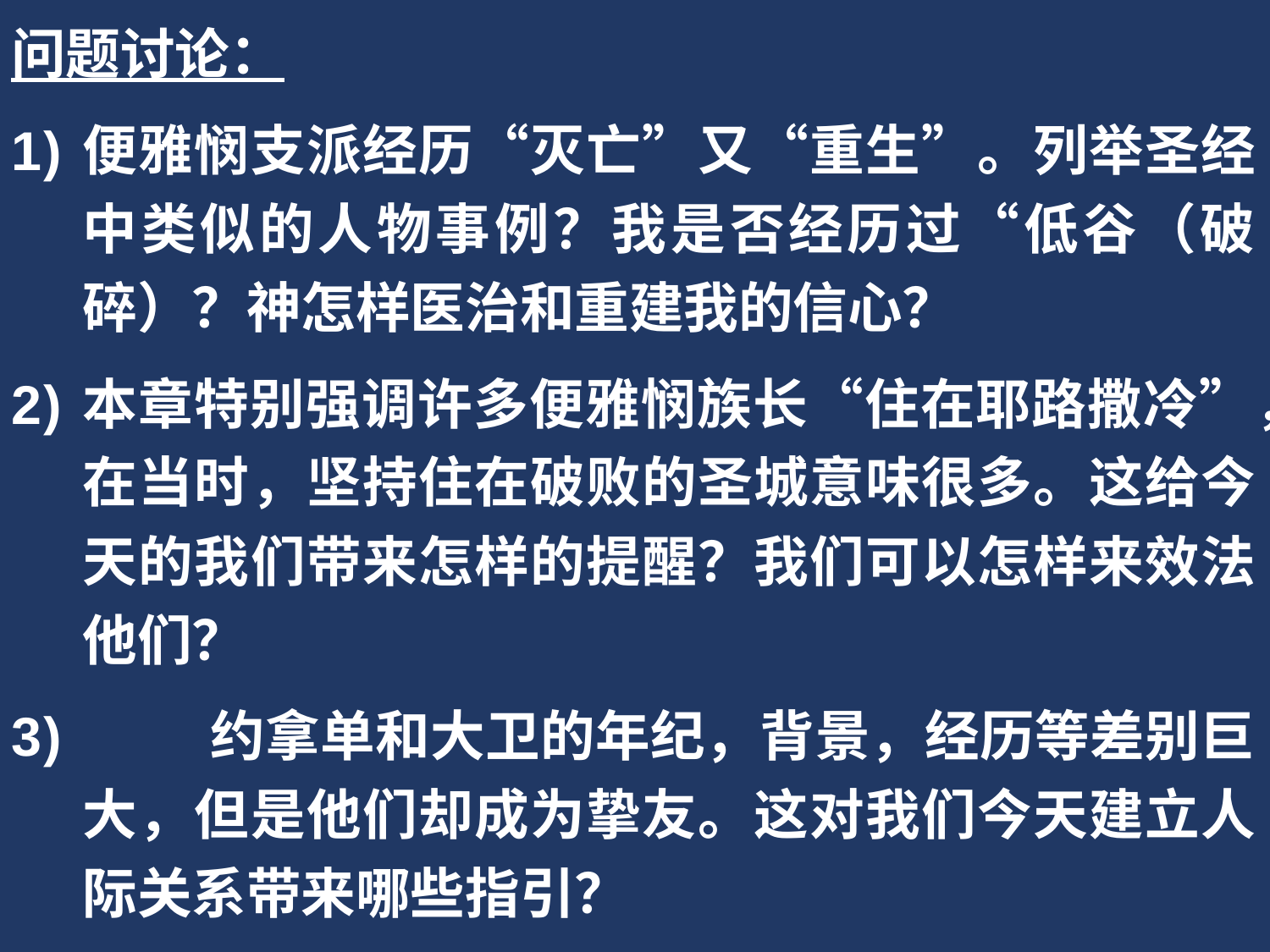

问题讨论：
便雅悯支派经历“灭亡”又“重生”。列举圣经中类似的人物事例？我是否经历过“低谷（破碎）？神怎样医治和重建我的信心？
本章特别强调许多便雅悯族长“住在耶路撒冷”，在当时，坚持住在破败的圣城意味很多。这给今天的我们带来怎样的提醒？我们可以怎样来效法他们？
	约拿单和大卫的年纪，背景，经历等差别巨大，但是他们却成为挚友。这对我们今天建立人际关系带来哪些指引？